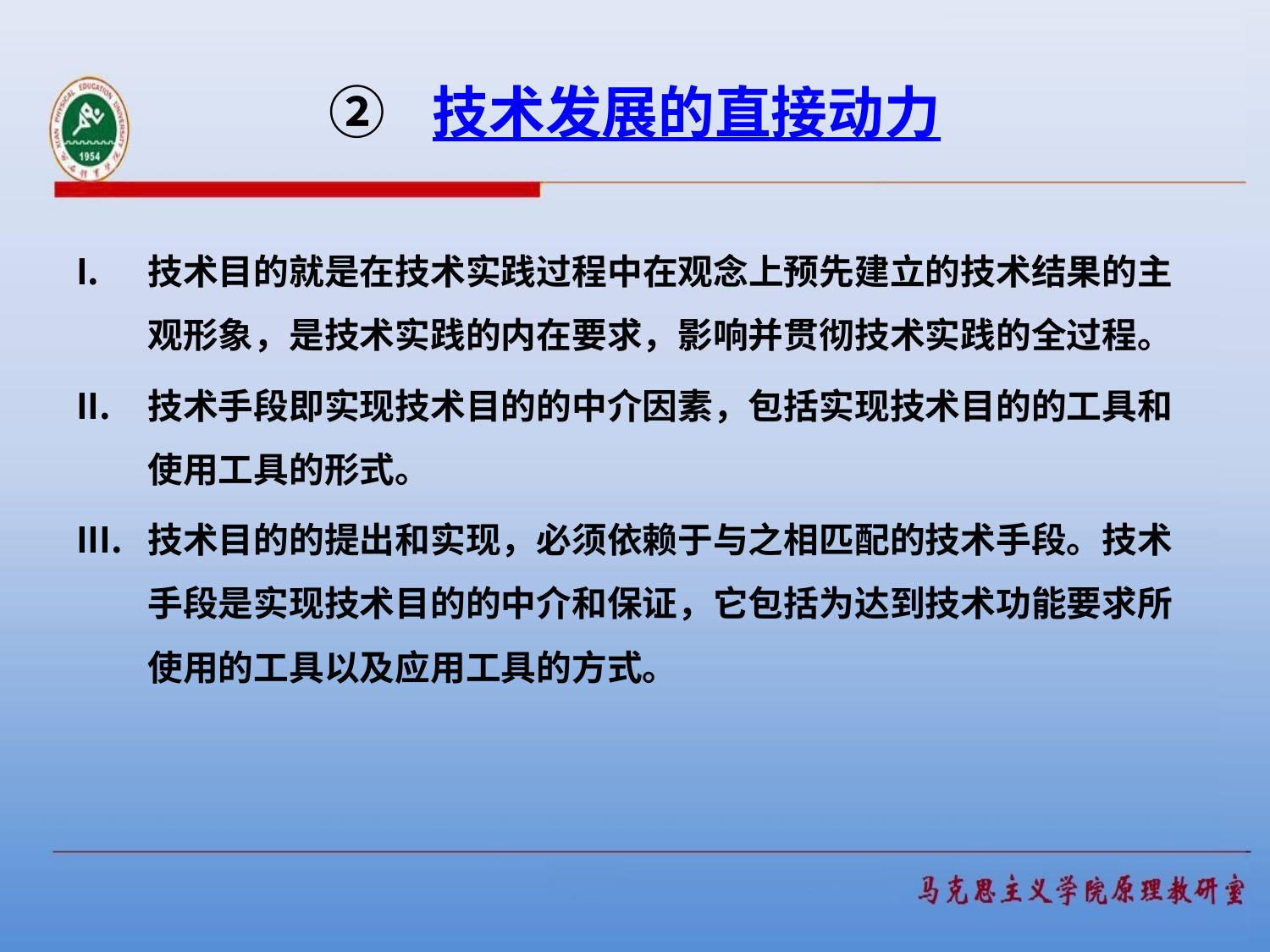

# 技术发展的直接动力
技术目的就是在技术实践过程中在观念上预先建立的技术结果的主观形象，是技术实践的内在要求，影响并贯彻技术实践的全过程。
技术手段即实现技术目的的中介因素，包括实现技术目的的工具和使用工具的形式。
技术目的的提出和实现，必须依赖于与之相匹配的技术手段。技术手段是实现技术目的的中介和保证，它包括为达到技术功能要求所使用的工具以及应用工具的方式。